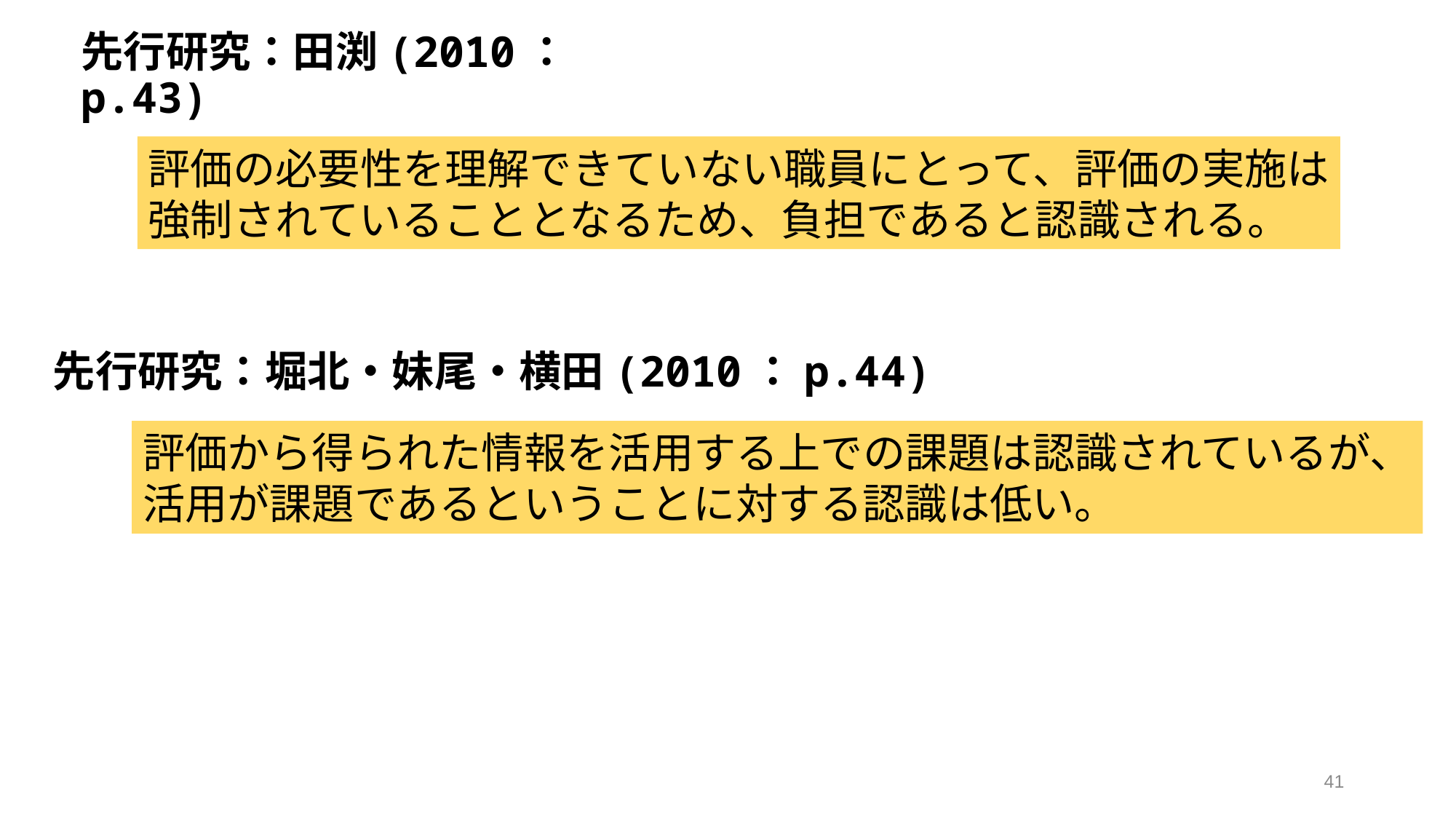

先行研究：田渕(2010：p.43)
評価の必要性を理解できていない職員にとって、評価の実施は
強制されていることとなるため、負担であると認識される。
先行研究：堀北・妹尾・横田(2010：p.44)
評価から得られた情報を活用する上での課題は認識されているが、
活用が課題であるということに対する認識は低い。
41